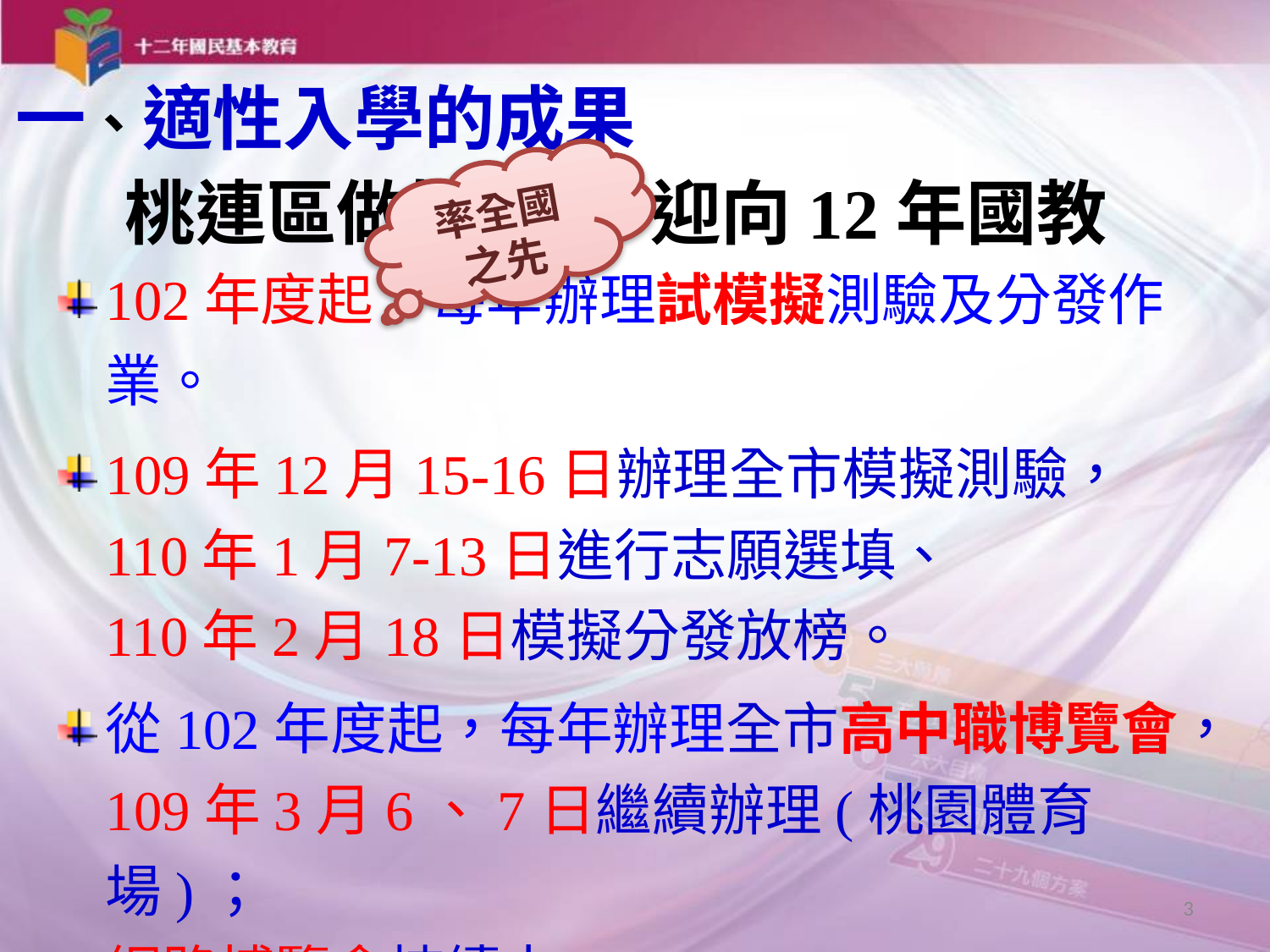

一、適性入學的成果
率全國之先
桃連區做好準備  迎向12年國教
102年度起，每年辦理試模擬測驗及分發作業。
109年12月15-16日辦理全市模擬測驗，
110年1月7-13日進行志願選填、
110年2月18日模擬分發放榜。
從102年度起，每年辦理全市高中職博覽會，109年3月6、7日繼續辦理(桃園體育場)；
網路博覽會持續中。
全員進行適性輔導。
3